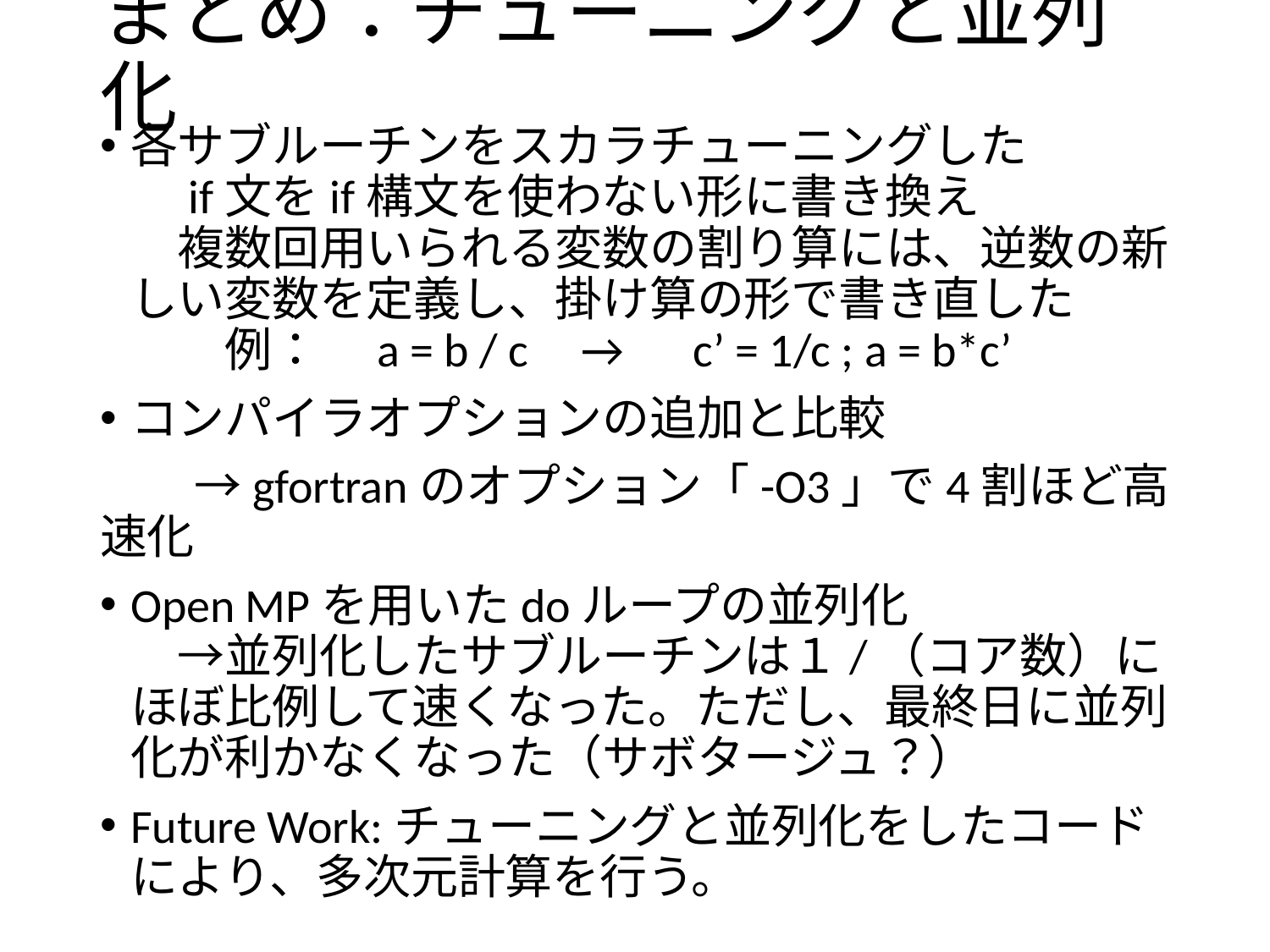

# まとめ：チューニングと並列化
各サブルーチンをスカラチューニングした
　if文をif構文を使わない形に書き換え
　複数回用いられる変数の割り算には、逆数の新しい変数を定義し、掛け算の形で書き直した
　　例：　a = b / c     →　c’ = 1/c ; a = b*c’
コンパイラオプションの追加と比較
　　→gfortranのオプション「-O3」で4割ほど高速化
Open MPを用いたdoループの並列化
　→並列化したサブルーチンは１/（コア数）にほぼ比例して速くなった。ただし、最終日に並列化が利かなくなった（サボタージュ？）
Future Work:チューニングと並列化をしたコードにより、多次元計算を行う。